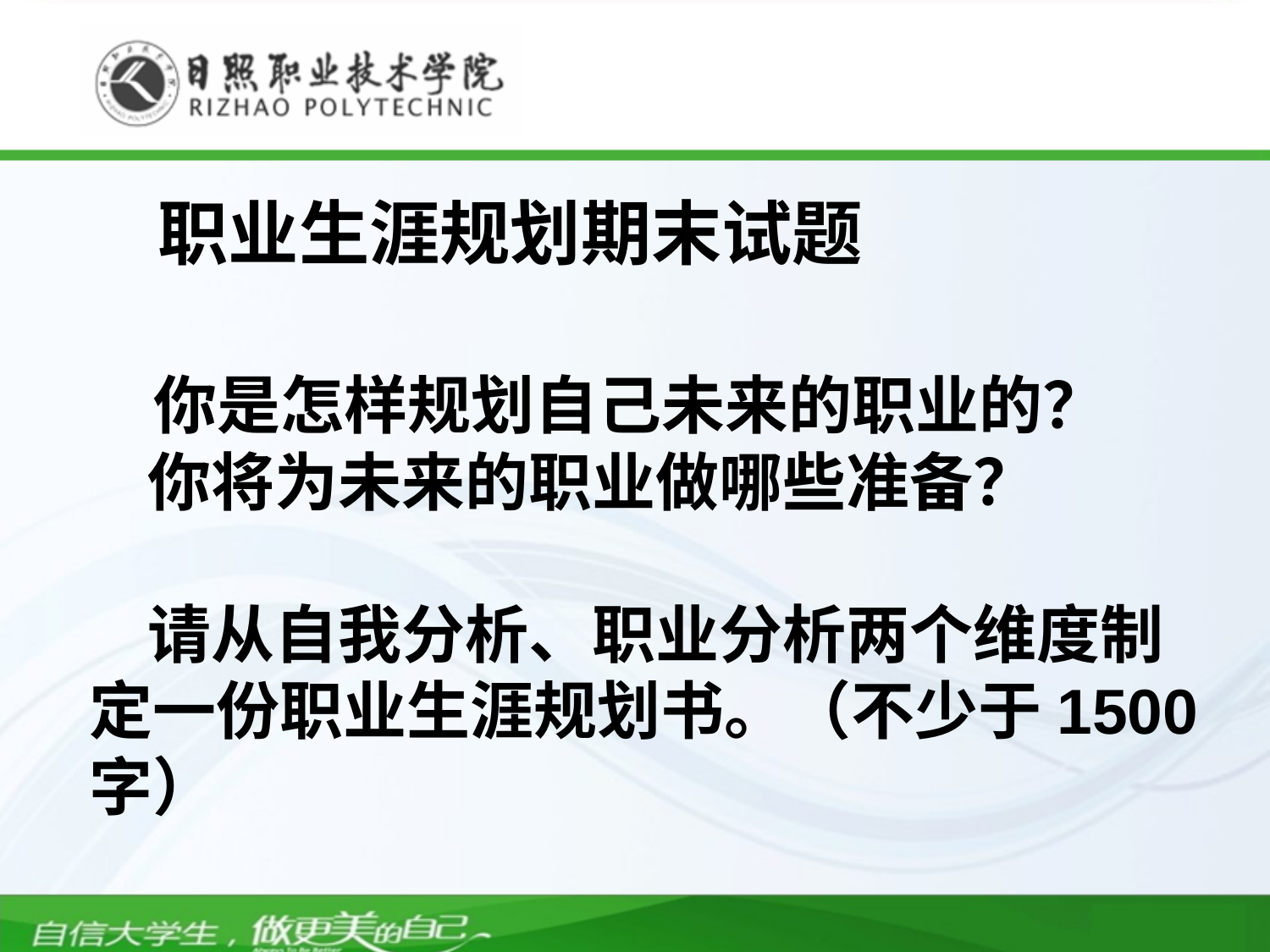

职业生涯规划期末试题
   你是怎样规划自己未来的职业的？
   你将为未来的职业做哪些准备？

   请从自我分析、职业分析两个维度制定一份职业生涯规划书。（不少于1500字）